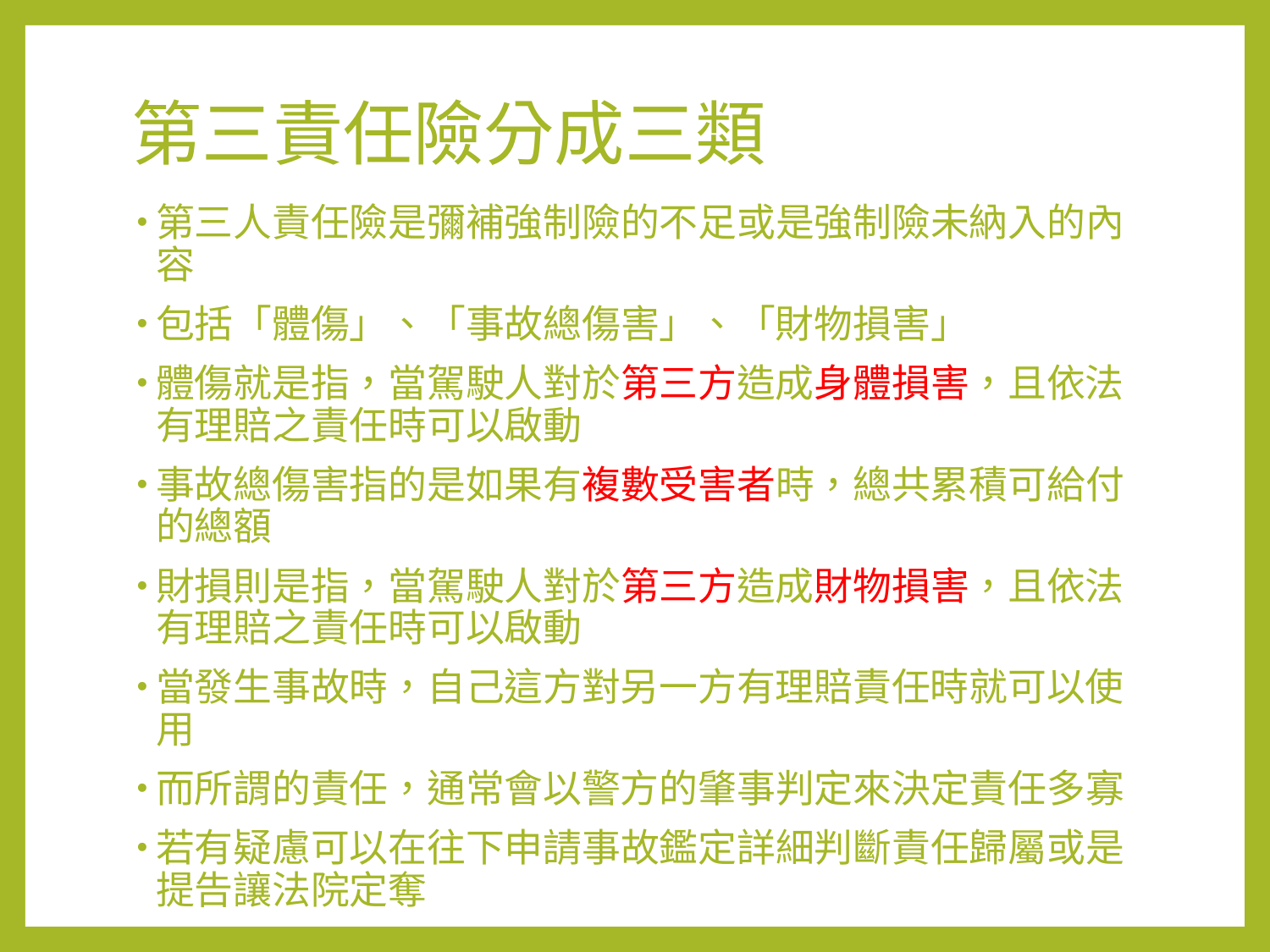

# 第三責任險分成三類
第三人責任險是彌補強制險的不足或是強制險未納入的內容
包括「體傷」、「事故總傷害」、「財物損害」
體傷就是指，當駕駛人對於第三方造成身體損害，且依法有理賠之責任時可以啟動
事故總傷害指的是如果有複數受害者時，總共累積可給付的總額
財損則是指，當駕駛人對於第三方造成財物損害，且依法有理賠之責任時可以啟動
當發生事故時，自己這方對另一方有理賠責任時就可以使用
而所謂的責任，通常會以警方的肇事判定來決定責任多寡
若有疑慮可以在往下申請事故鑑定詳細判斷責任歸屬或是提告讓法院定奪